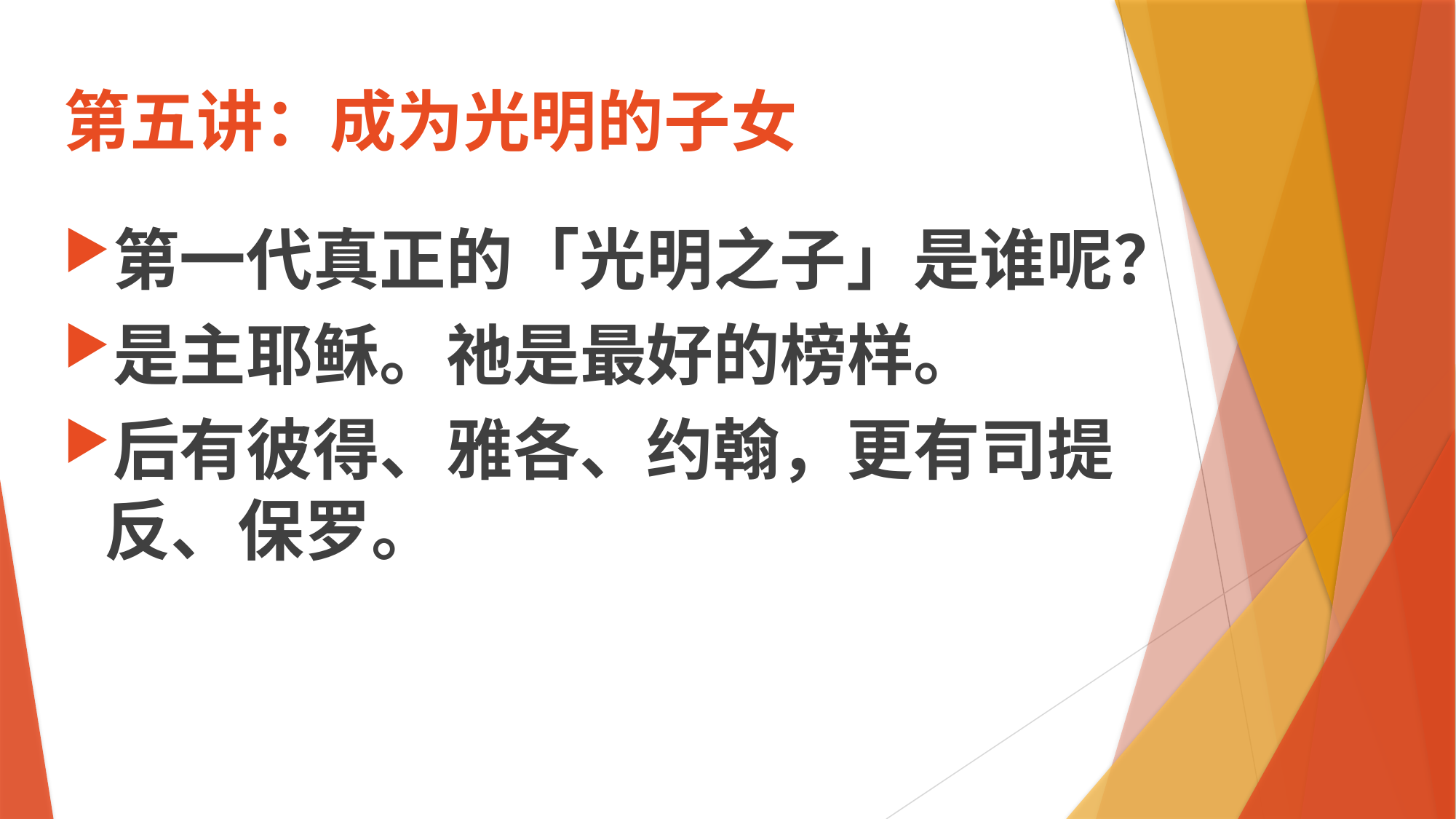

# 第五讲：成为光明的子女
第一代真正的「光明之子」是谁呢？
是主耶稣。祂是最好的榜样。
后有彼得、雅各、约翰，更有司提反、保罗。